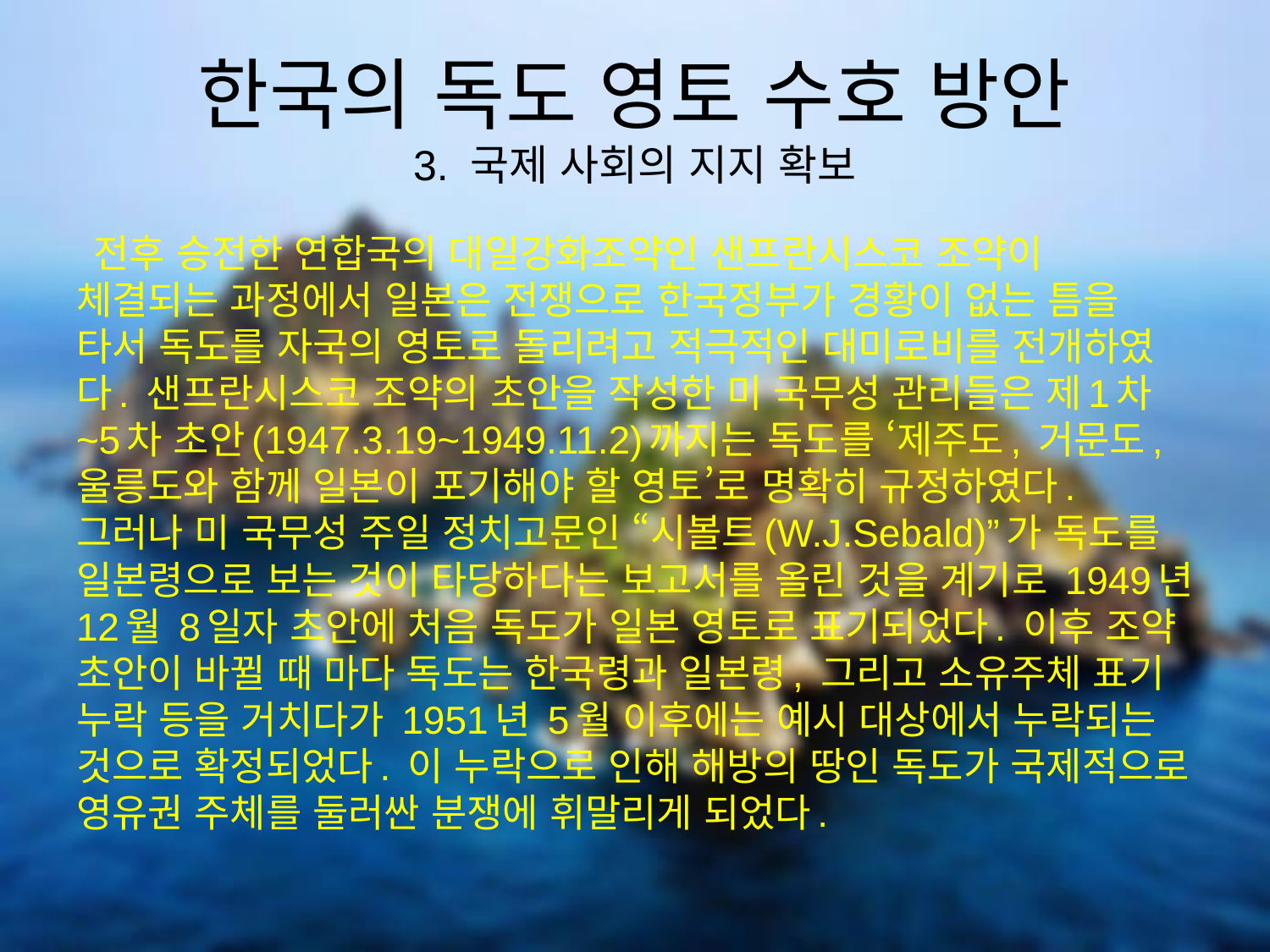

# 한국의 독도 영토 수호 방안 3. 국제 사회의 지지 확보
 전후 승전한 연합국의 대일강화조약인 샌프란시스코 조약이 체결되는 과정에서 일본은 전쟁으로 한국정부가 경황이 없는 틈을 타서 독도를 자국의 영토로 돌리려고 적극적인 대미로비를 전개하였다. 샌프란시스코 조약의 초안을 작성한 미 국무성 관리들은 제1차~5차 초안(1947.3.19~1949.11.2)까지는 독도를 ‘제주도, 거문도, 울릉도와 함께 일본이 포기해야 할 영토’로 명확히 규정하였다. 그러나 미 국무성 주일 정치고문인 “시볼트(W.J.Sebald)”가 독도를 일본령으로 보는 것이 타당하다는 보고서를 올린 것을 계기로 1949년 12월 8일자 초안에 처음 독도가 일본 영토로 표기되었다. 이후 조약 초안이 바뀔 때 마다 독도는 한국령과 일본령, 그리고 소유주체 표기 누락 등을 거치다가 1951년 5월 이후에는 예시 대상에서 누락되는 것으로 확정되었다. 이 누락으로 인해 해방의 땅인 독도가 국제적으로 영유권 주체를 둘러싼 분쟁에 휘말리게 되었다.